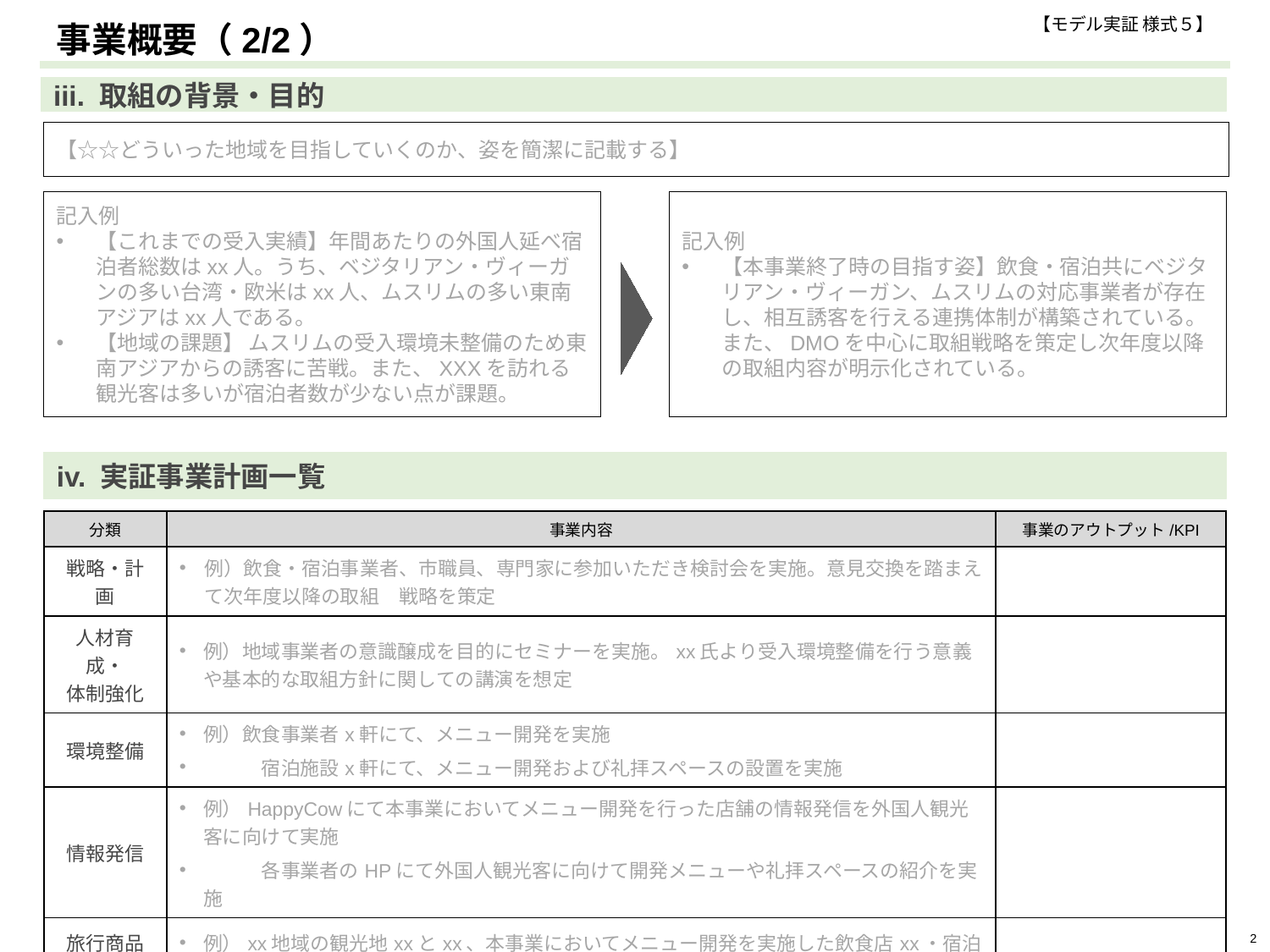

【モデル実証 様式５】
事業概要（2/2）
iii. 取組の背景・目的
【☆☆どういった地域を目指していくのか、姿を簡潔に記載する】
ⅲ）及びⅳ）には、様式１の内容を簡潔に記載してください。
記入例
【これまでの受入実績】年間あたりの外国人延べ宿泊者総数はxx人。うち、ベジタリアン・ヴィーガンの多い台湾・欧米はxx人、ムスリムの多い東南アジアはxx人である。
【地域の課題】 ムスリムの受入環境未整備のため東南アジアからの誘客に苦戦。また、XXXを訪れる観光客は多いが宿泊者数が少ない点が課題。
記入例
【本事業終了時の目指す姿】飲食・宿泊共にベジタリアン・ヴィーガン、ムスリムの対応事業者が存在し、相互誘客を行える連携体制が構築されている。また、DMOを中心に取組戦略を策定し次年度以降の取組内容が明示化されている。

iv. 実証事業計画一覧
必要に応じて、欄を追加または削除してください。
定量的な指標を設定してください。
| 分類 | 事業内容 | 事業のアウトプット/KPI |
| --- | --- | --- |
| 戦略・計画 | 例）飲食・宿泊事業者、市職員、専門家に参加いただき検討会を実施。意見交換を踏まえて次年度以降の取組　戦略を策定 |  |
| 人材育成・ 体制強化 | 例）地域事業者の意識醸成を目的にセミナーを実施。xx氏より受入環境整備を行う意義や基本的な取組方針に関しての講演を想定 |  |
| 環境整備 | 例）飲食事業者x軒にて、メニュー開発を実施 　　　宿泊施設x軒にて、メニュー開発および礼拝スペースの設置を実施 |  |
| 情報発信 | 例）HappyCowにて本事業においてメニュー開発を行った店舗の情報発信を外国人観光客に向けて実施 　　　各事業者のHPにて外国人観光客に向けて開発メニューや礼拝スペースの紹介を実施 |  |
| 旅行商品造成 | 例）xx地域の観光地xxとxx、本事業においてメニュー開発を実施した飲食店xx・宿泊施設xxを含んだモデルコースを造成 |  |
2